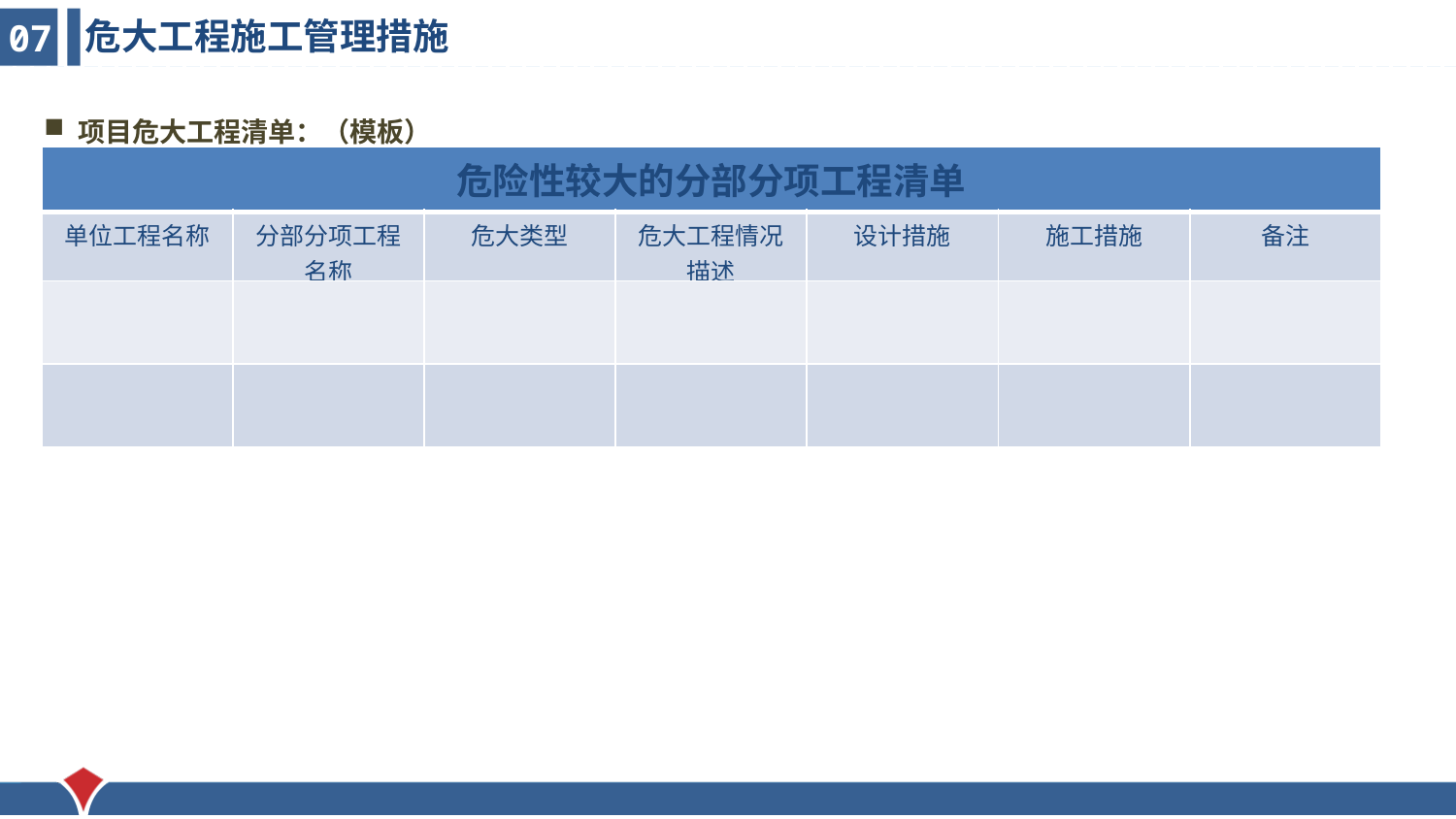

危大工程施工管理措施
07
项目危大工程清单：（模板）
| 危险性较大的分部分项工程清单 |  |  |  |  |  |  |
| --- | --- | --- | --- | --- | --- | --- |
| 单位工程名称 | 分部分项工程名称 | 危大类型 | 危大工程情况描述 | 设计措施 | 施工措施 | 备注 |
|  |  |  |  |  |  |  |
|  |  |  |  |  |  |  |